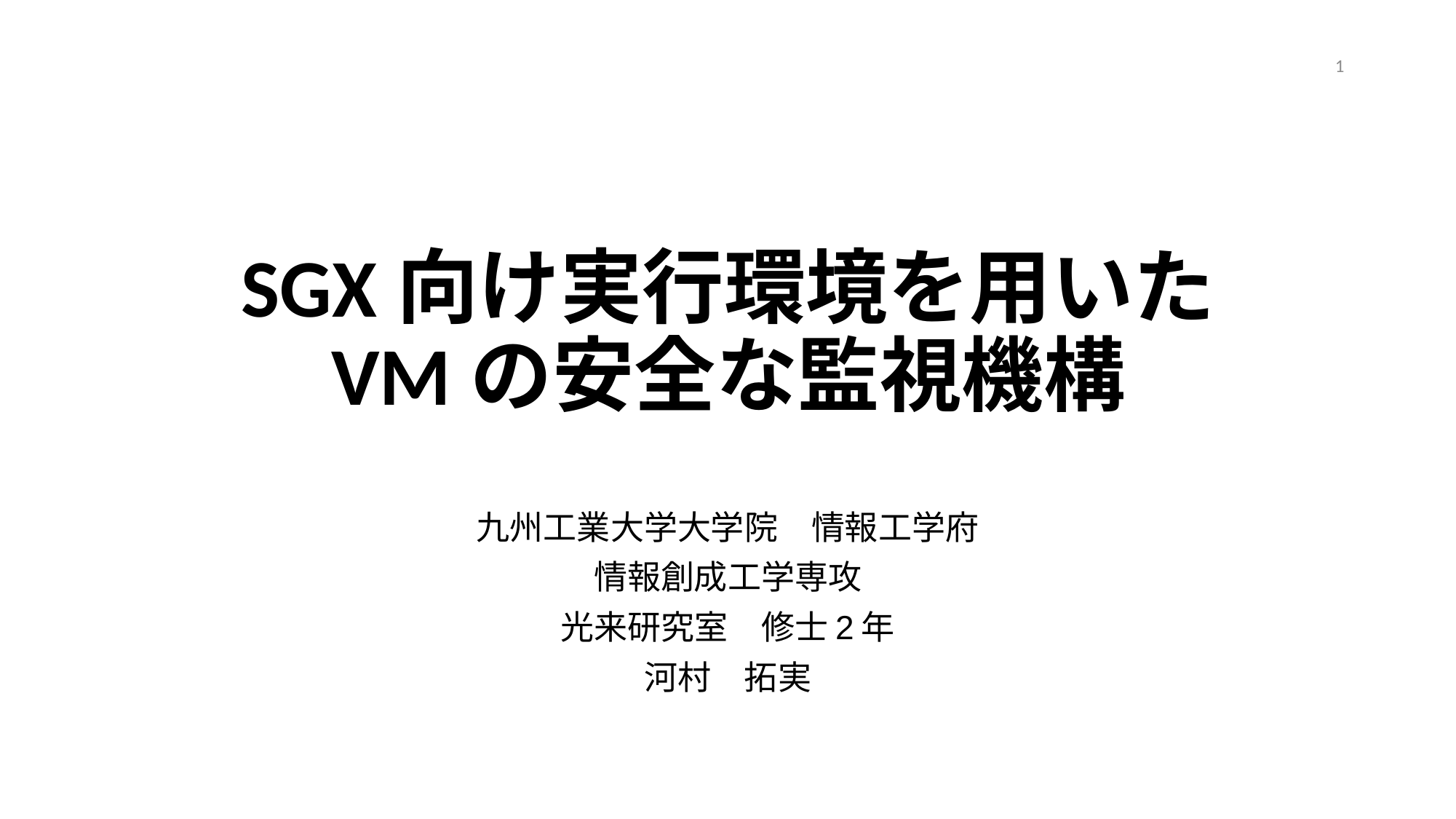

1
# SGX向け実行環境を用いた VMの安全な監視機構
九州工業大学大学院　情報工学府
情報創成工学専攻
光来研究室　修士2年
河村　拓実